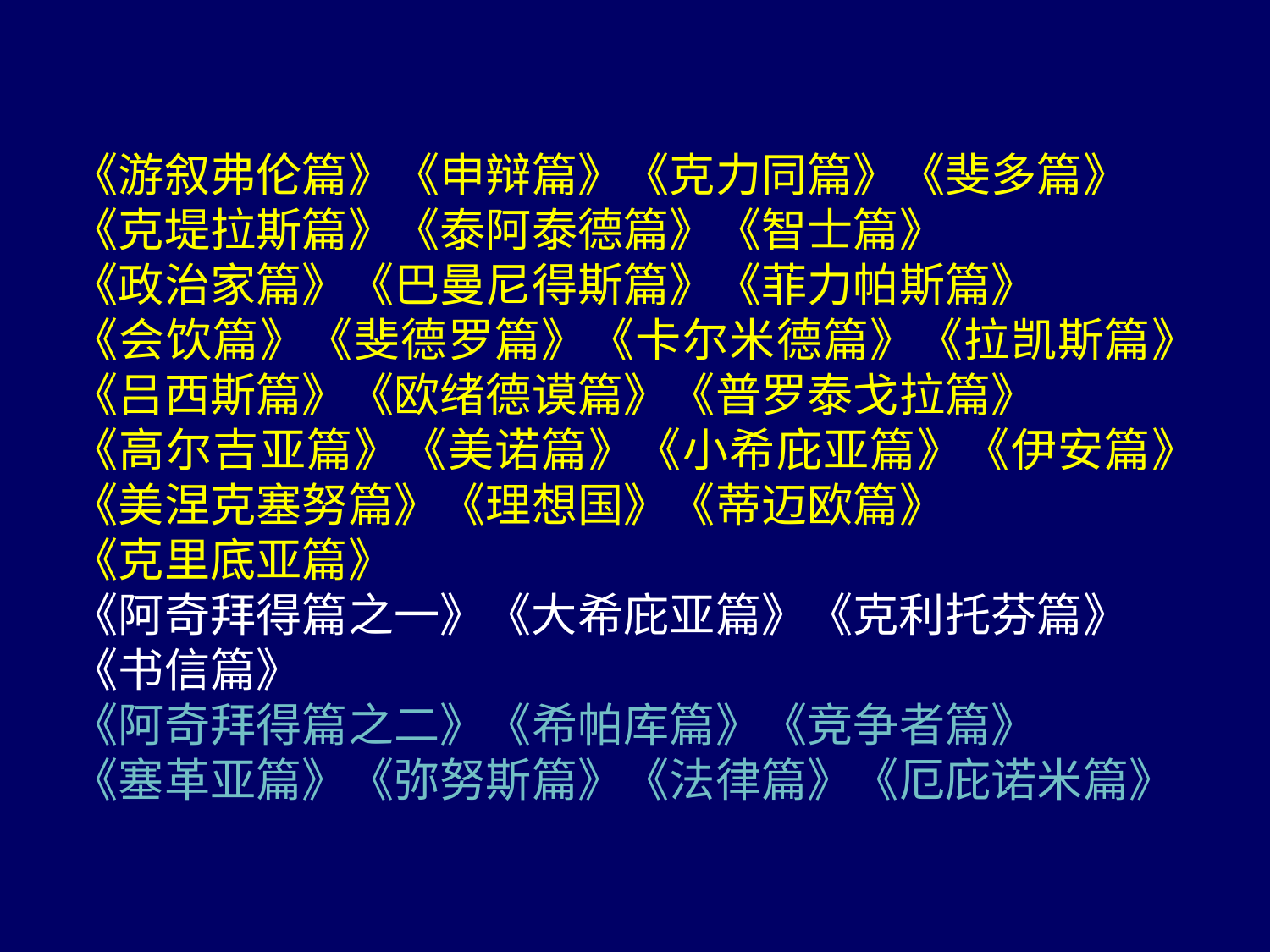

《游叙弗伦篇》《申辩篇》《克力同篇》《斐多篇》
《克堤拉斯篇》《泰阿泰德篇》《智士篇》
《政治家篇》《巴曼尼得斯篇》《菲力帕斯篇》
《会饮篇》《斐德罗篇》《卡尔米德篇》《拉凯斯篇》《吕西斯篇》《欧绪德谟篇》《普罗泰戈拉篇》
《高尔吉亚篇》《美诺篇》《小希庇亚篇》《伊安篇》《美涅克塞努篇》《理想国》《蒂迈欧篇》
《克里底亚篇》
《阿奇拜得篇之一》《大希庇亚篇》《克利托芬篇》
《书信篇》
《阿奇拜得篇之二》《希帕库篇》《竞争者篇》
《塞革亚篇》《弥努斯篇》《法律篇》《厄庇诺米篇》